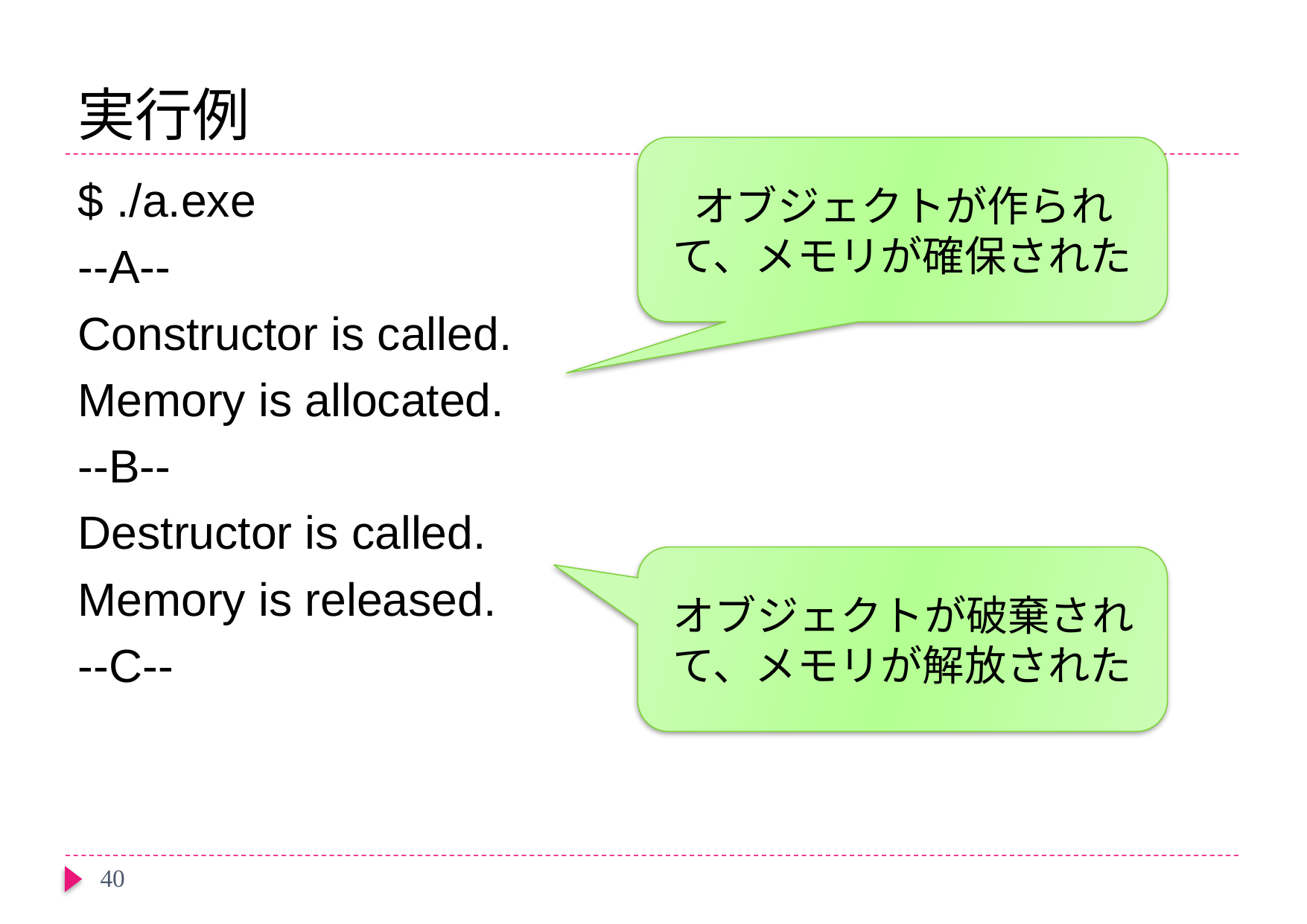

# 実行例
オブジェクトが作られて、メモリが確保された
$ ./a.exe
--A--
Constructor is called.
Memory is allocated.
--B--
Destructor is called.
Memory is released.
--C--
オブジェクトが破棄されて、メモリが解放された
40